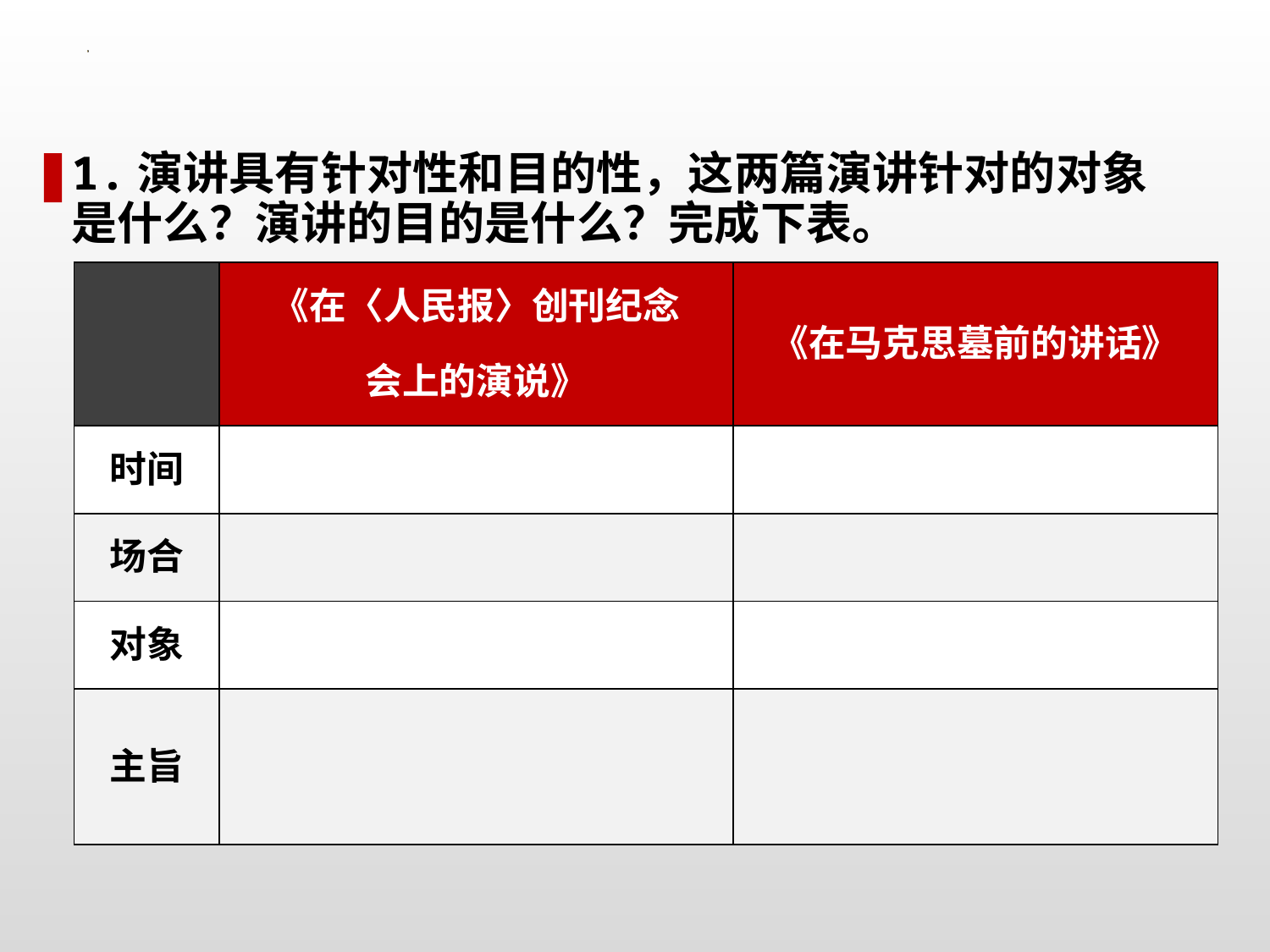

1.演讲具有针对性和目的性，这两篇演讲针对的对象是什么？演讲的目的是什么？完成下表。

|  | 《在〈人民报〉创刊纪念 会上的演说》 | 《在马克思墓前的讲话》 |
| --- | --- | --- |
| 时间 |  |  |
| 场合 |  |  |
| 对象 |  |  |
| 主旨 |  |  |